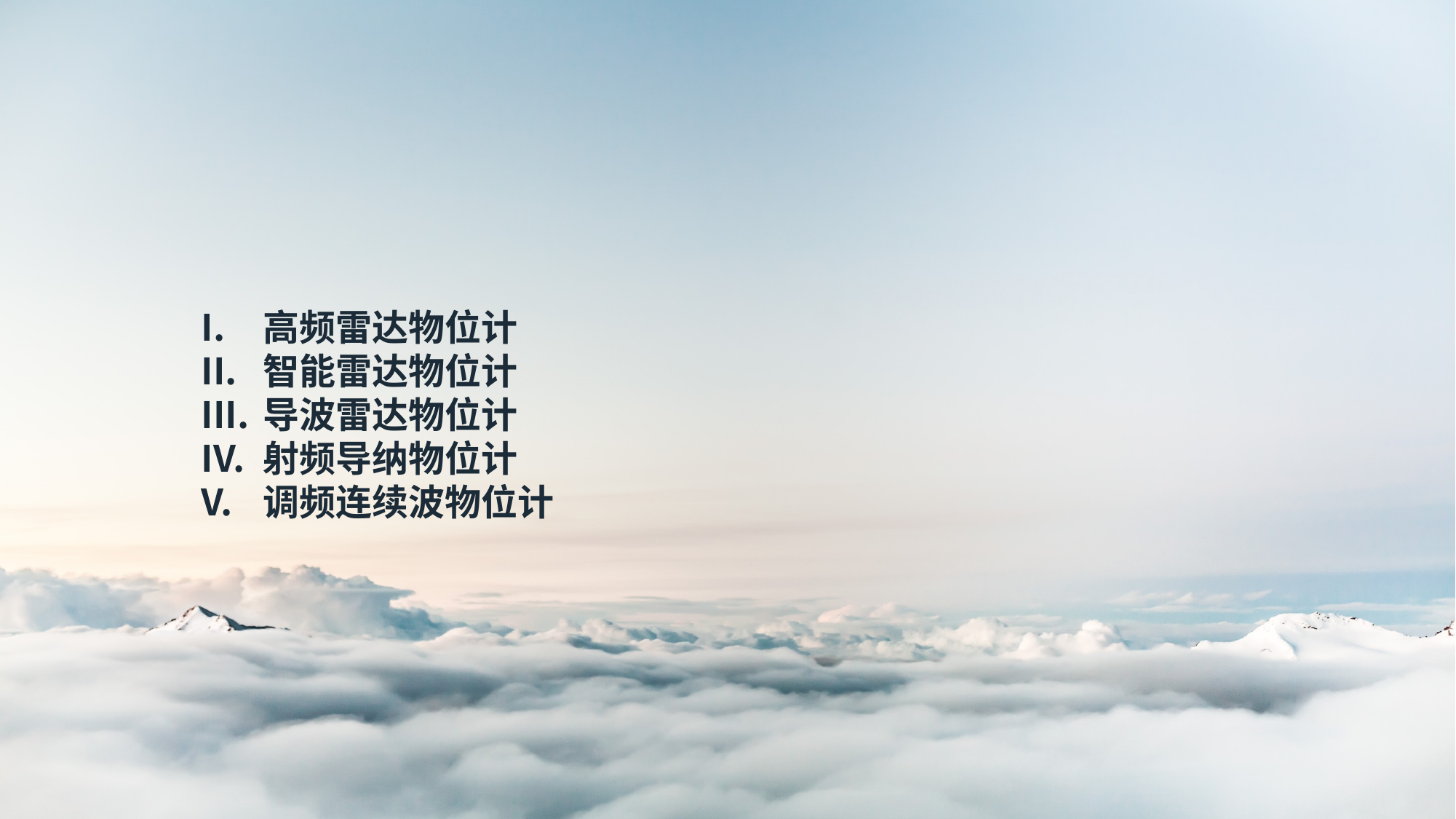

高频雷达物位计
智能雷达物位计
导波雷达物位计
射频导纳物位计
调频连续波物位计